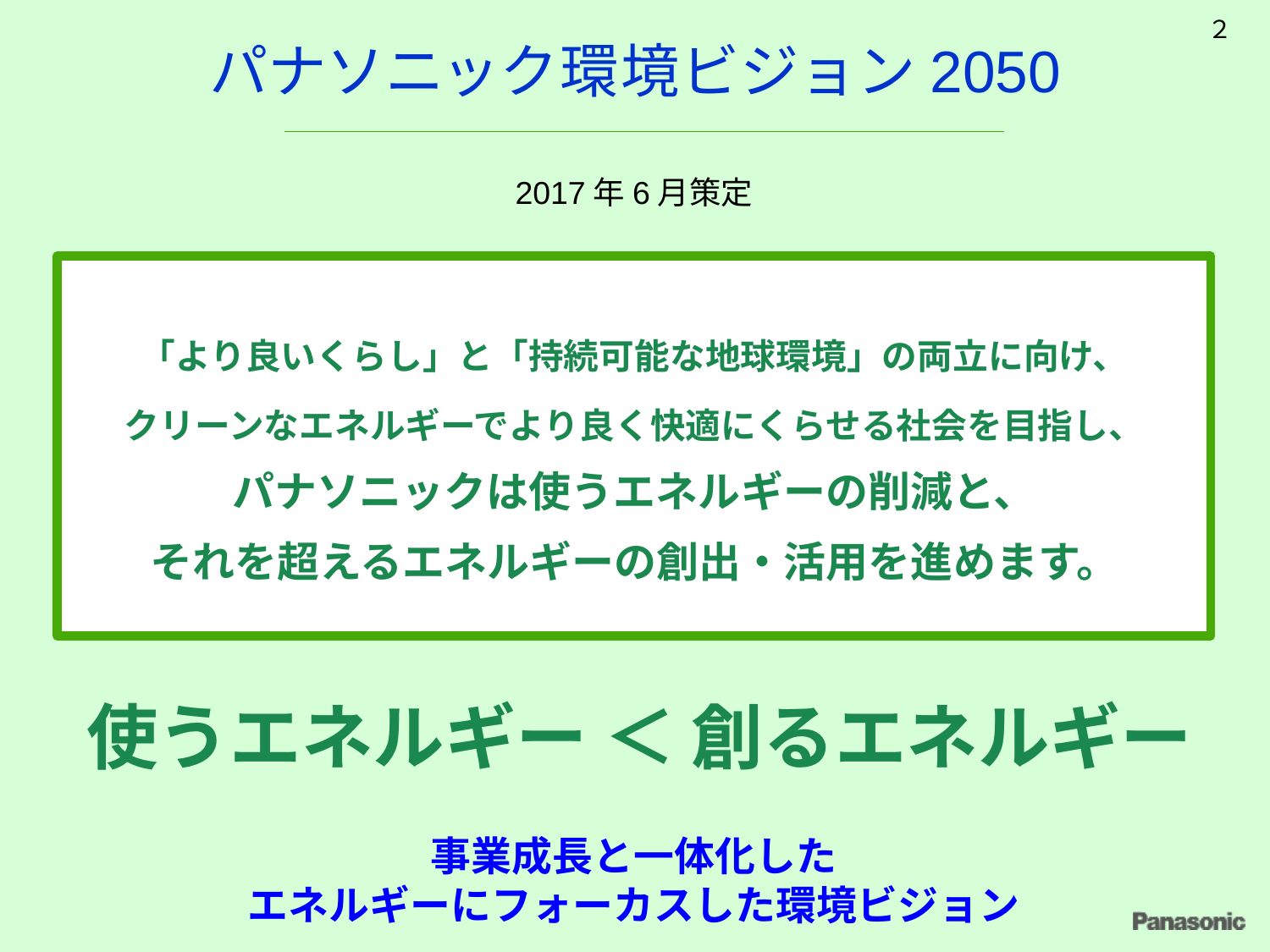

２
# パナソニック環境ビジョン2050
2017年6月策定
「より良いくらし」と「持続可能な地球環境」の両立に向け、
クリーンなエネルギーでより良く快適にくらせる社会を目指し、
パナソニックは使うエネルギーの削減と、
それを超えるエネルギーの創出・活用を進めます。
使うエネルギー ＜ 創るエネルギー
事業成長と一体化した
エネルギーにフォーカスした環境ビジョン